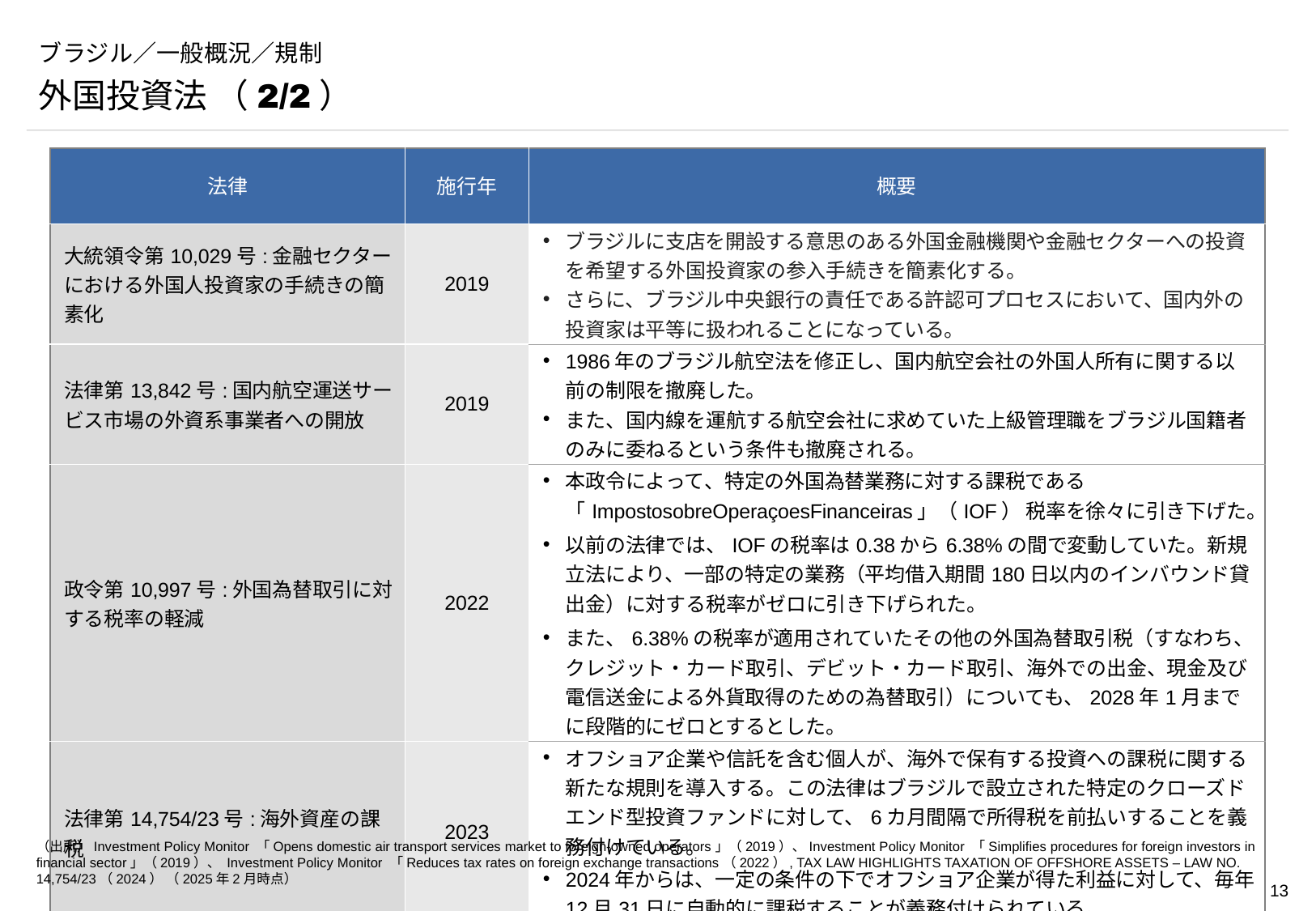

# ブラジル／一般概況／規制
外国投資法 （2/2）
| 法律 | 施行年 | 概要 |
| --- | --- | --- |
| 大統領令第10,029号:金融セクターにおける外国人投資家の手続きの簡素化 | 2019 | ブラジルに支店を開設する意思のある外国金融機関や金融セクターへの投資を希望する外国投資家の参入手続きを簡素化する。 さらに、ブラジル中央銀行の責任である許認可プロセスにおいて、国内外の投資家は平等に扱われることになっている。 |
| 法律第13,842号:国内航空運送サービス市場の外資系事業者への開放 | 2019 | 1986年のブラジル航空法を修正し、国内航空会社の外国人所有に関する以前の制限を撤廃した。 また、国内線を運航する航空会社に求めていた上級管理職をブラジル国籍者のみに委ねるという条件も撤廃される。 |
| 政令第10,997号:外国為替取引に対する税率の軽減 | 2022 | 本政令によって、特定の外国為替業務に対する課税である「ImpostosobreOperaçoesFinanceiras」（IOF） 税率を徐々に引き下げた。 以前の法律では、IOFの税率は0.38から6.38%の間で変動していた。新規立法により、一部の特定の業務（平均借入期間180日以内のインバウンド貸出金）に対する税率がゼロに引き下げられた。 また、6.38%の税率が適用されていたその他の外国為替取引税（すなわち、クレジット・カード取引、デビット・カード取引、海外での出金、現金及び電信送金による外貨取得のための為替取引）についても、2028年1月までに段階的にゼロとするとした。 |
| 法律第14,754/23号:海外資産の課税 | 2023 | オフショア企業や信託を含む個人が、海外で保有する投資への課税に関する新たな規則を導入する。この法律はブラジルで設立された特定のクローズドエンド型投資ファンドに対して、6カ月間隔で所得税を前払いすることを義務付けている。 2024年からは、一定の条件の下でオフショア企業が得た利益に対して、毎年12月31日に自動的に課税することが義務付けられている。 |
（出所）Investment Policy Monitor 「Opens domestic air transport services market to foreign-owned operators」（2019）、Investment Policy Monitor 「Simplifies procedures for foreign investors in financial sector」（2019）、 Investment Policy Monitor 「Reduces tax rates on foreign exchange transactions（2022）, TAX LAW HIGHLIGHTS TAXATION OF OFFSHORE ASSETS – LAW NO. 14,754/23（2024） （2025年2月時点）